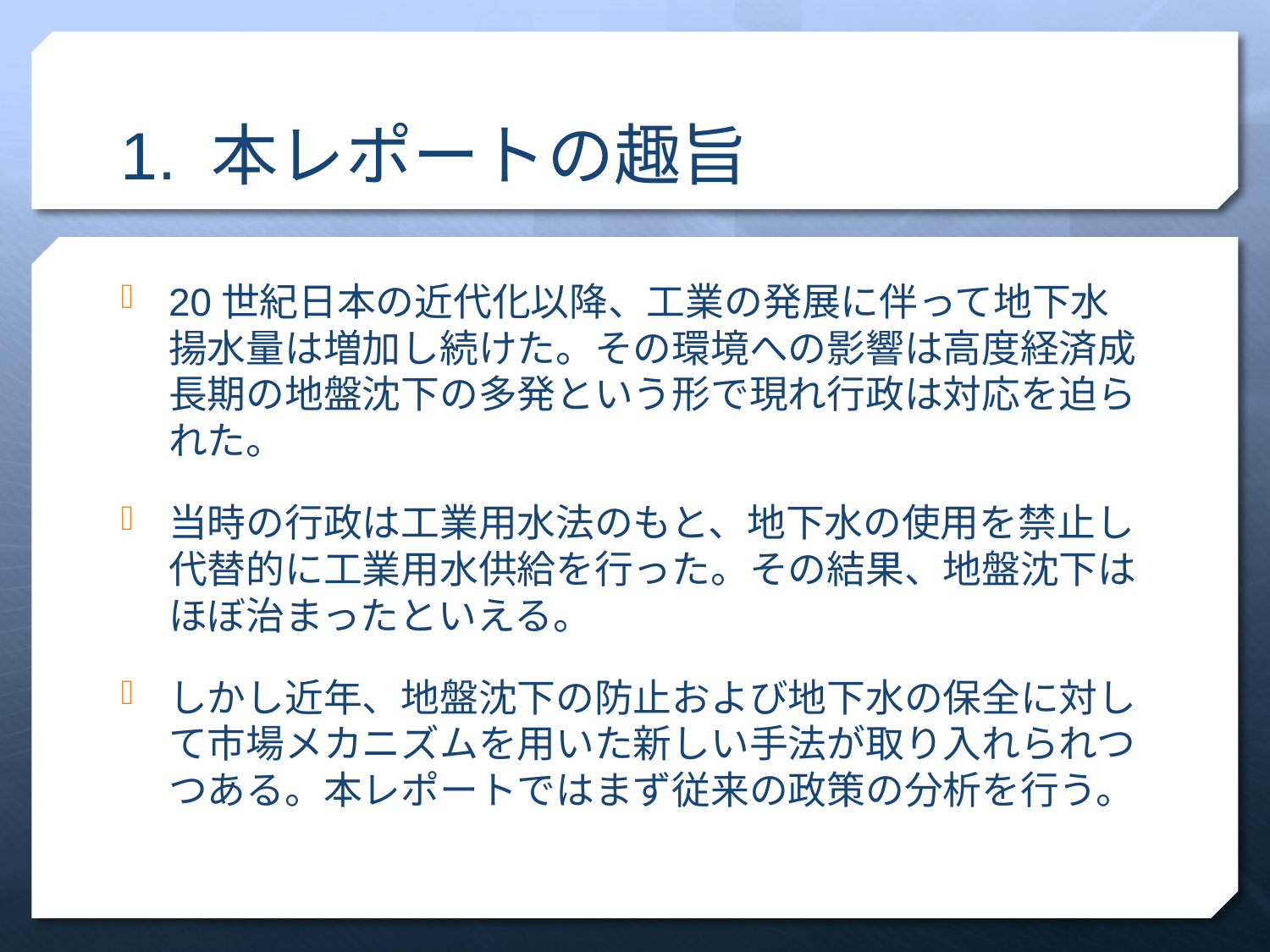

# 1. 本レポートの趣旨
20世紀日本の近代化以降、工業の発展に伴って地下水揚水量は増加し続けた。その環境への影響は高度経済成長期の地盤沈下の多発という形で現れ行政は対応を迫られた。
当時の行政は工業用水法のもと、地下水の使用を禁止し代替的に工業用水供給を行った。その結果、地盤沈下はほぼ治まったといえる。
しかし近年、地盤沈下の防止および地下水の保全に対して市場メカニズムを用いた新しい手法が取り入れられつつある。本レポートではまず従来の政策の分析を行う。